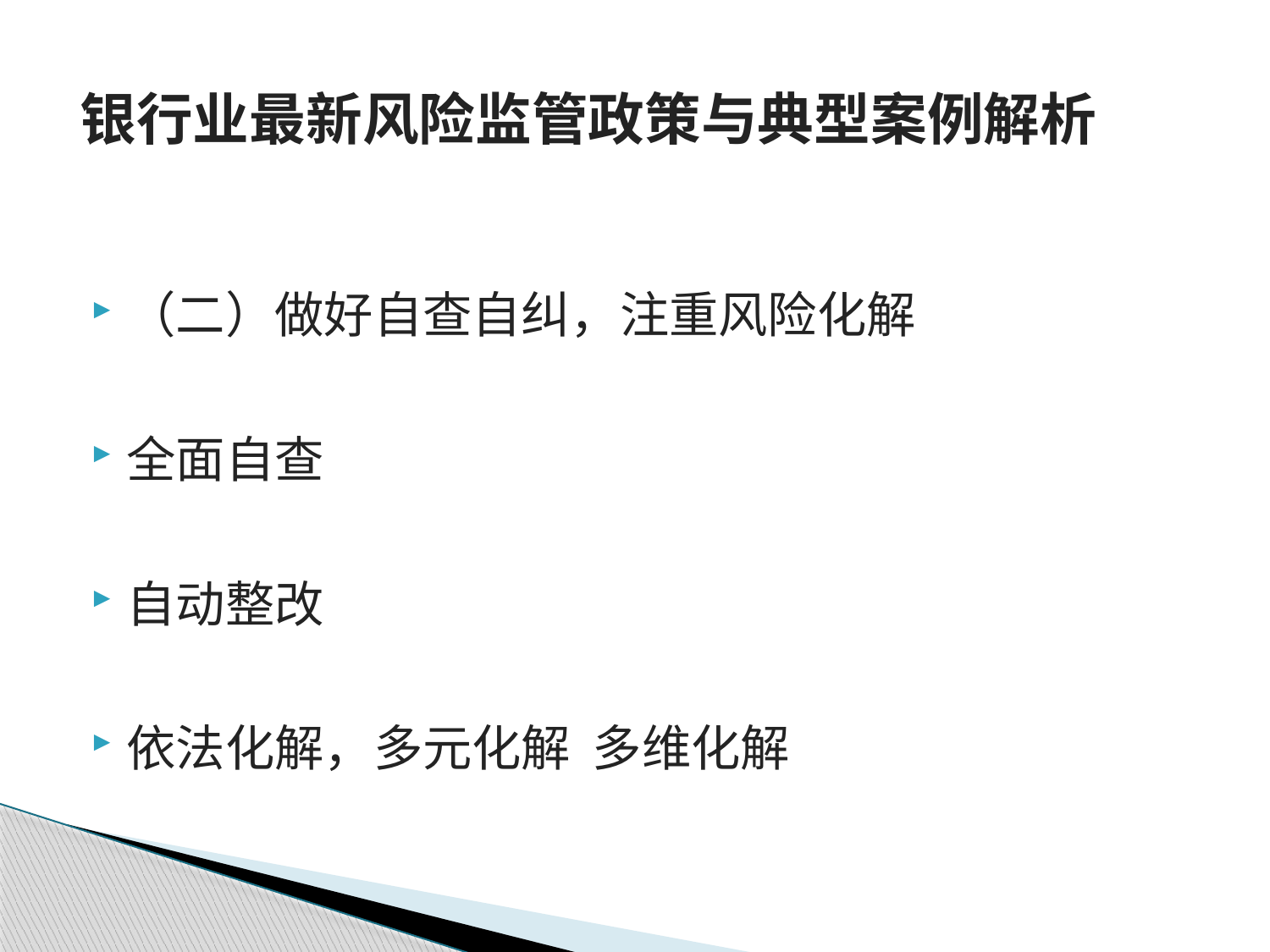

# 银行业最新风险监管政策与典型案例解析

（二）做好自查自纠，注重风险化解

全面自查

自动整改

依法化解，多元化解  多维化解